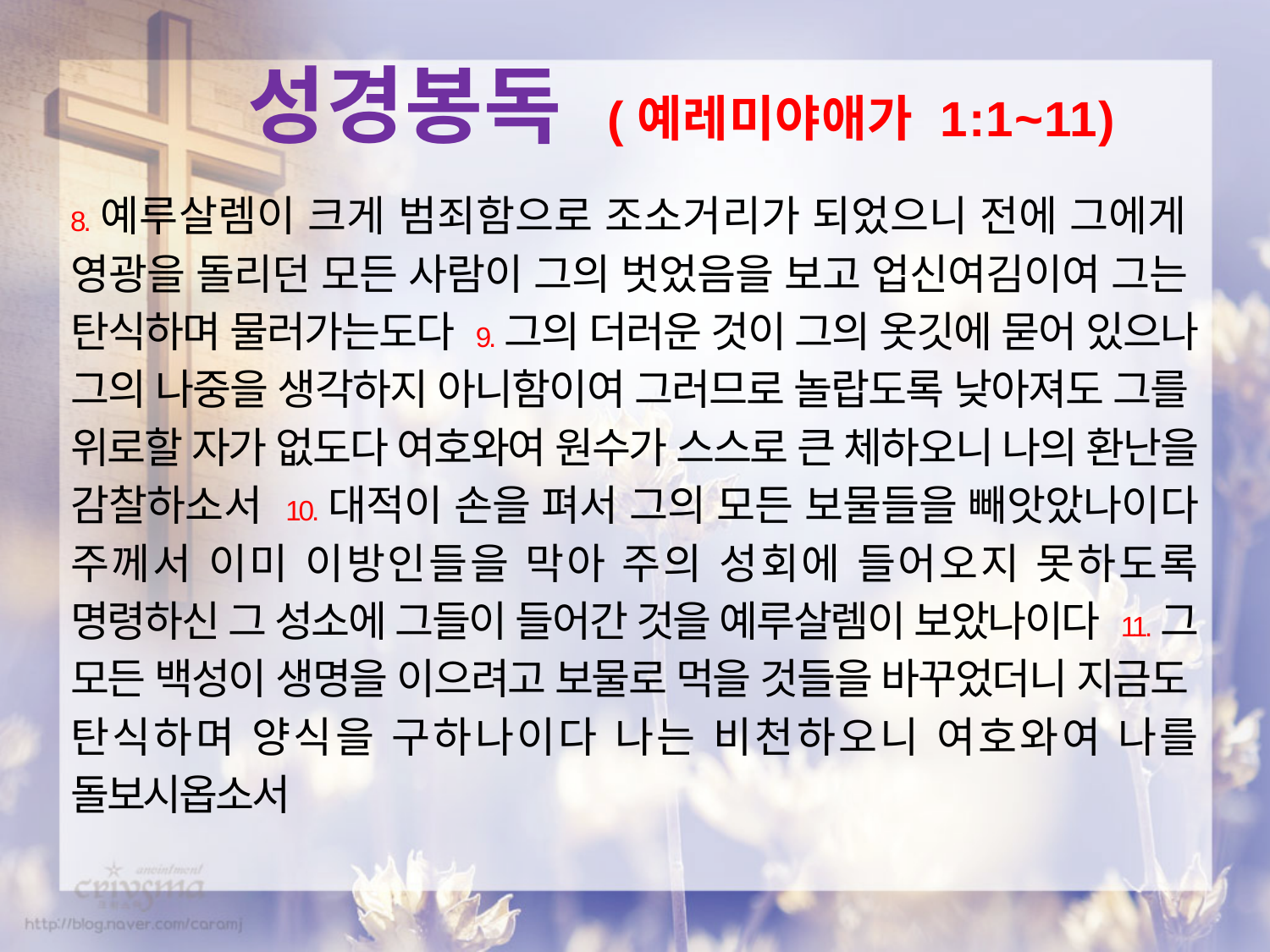

성경봉독 (예레미야애가 1:1~11)
8.예루살렘이 크게 범죄함으로 조소거리가 되었으니 전에 그에게 영광을 돌리던 모든 사람이 그의 벗었음을 보고 업신여김이여 그는 탄식하며 물러가는도다 9.그의 더러운 것이 그의 옷깃에 묻어 있으나 그의 나중을 생각하지 아니함이여 그러므로 놀랍도록 낮아져도 그를 위로할 자가 없도다 여호와여 원수가 스스로 큰 체하오니 나의 환난을 감찰하소서 10.대적이 손을 펴서 그의 모든 보물들을 빼앗았나이다 주께서 이미 이방인들을 막아 주의 성회에 들어오지 못하도록 명령하신 그 성소에 그들이 들어간 것을 예루살렘이 보았나이다 11.그 모든 백성이 생명을 이으려고 보물로 먹을 것들을 바꾸었더니 지금도 탄식하며 양식을 구하나이다 나는 비천하오니 여호와여 나를 돌보시옵소서